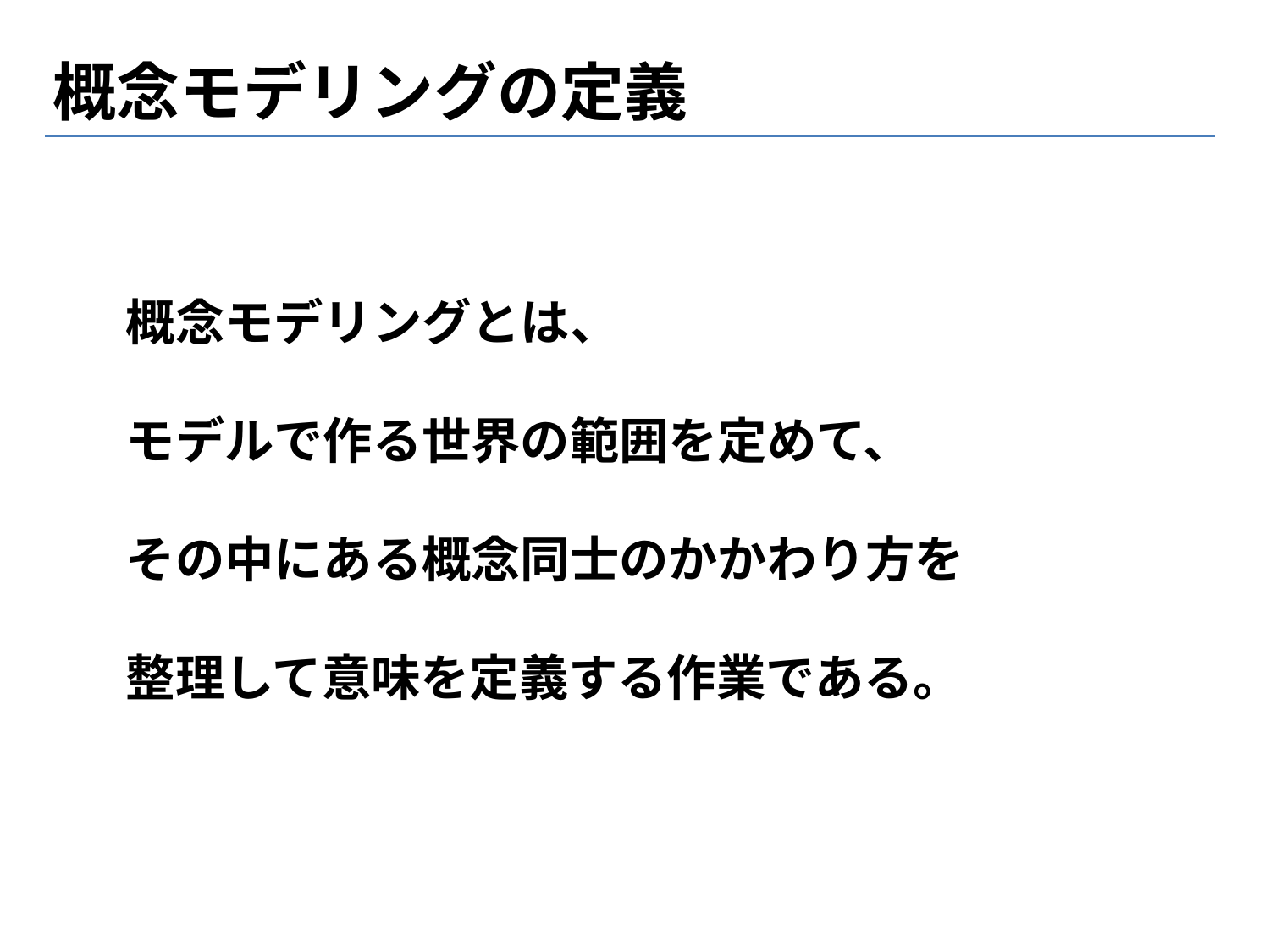

概念モデリングの定義
概念モデリングとは、
モデルで作る世界の範囲を定めて、
その中にある概念同士のかかわり方を
整理して意味を定義する作業である。